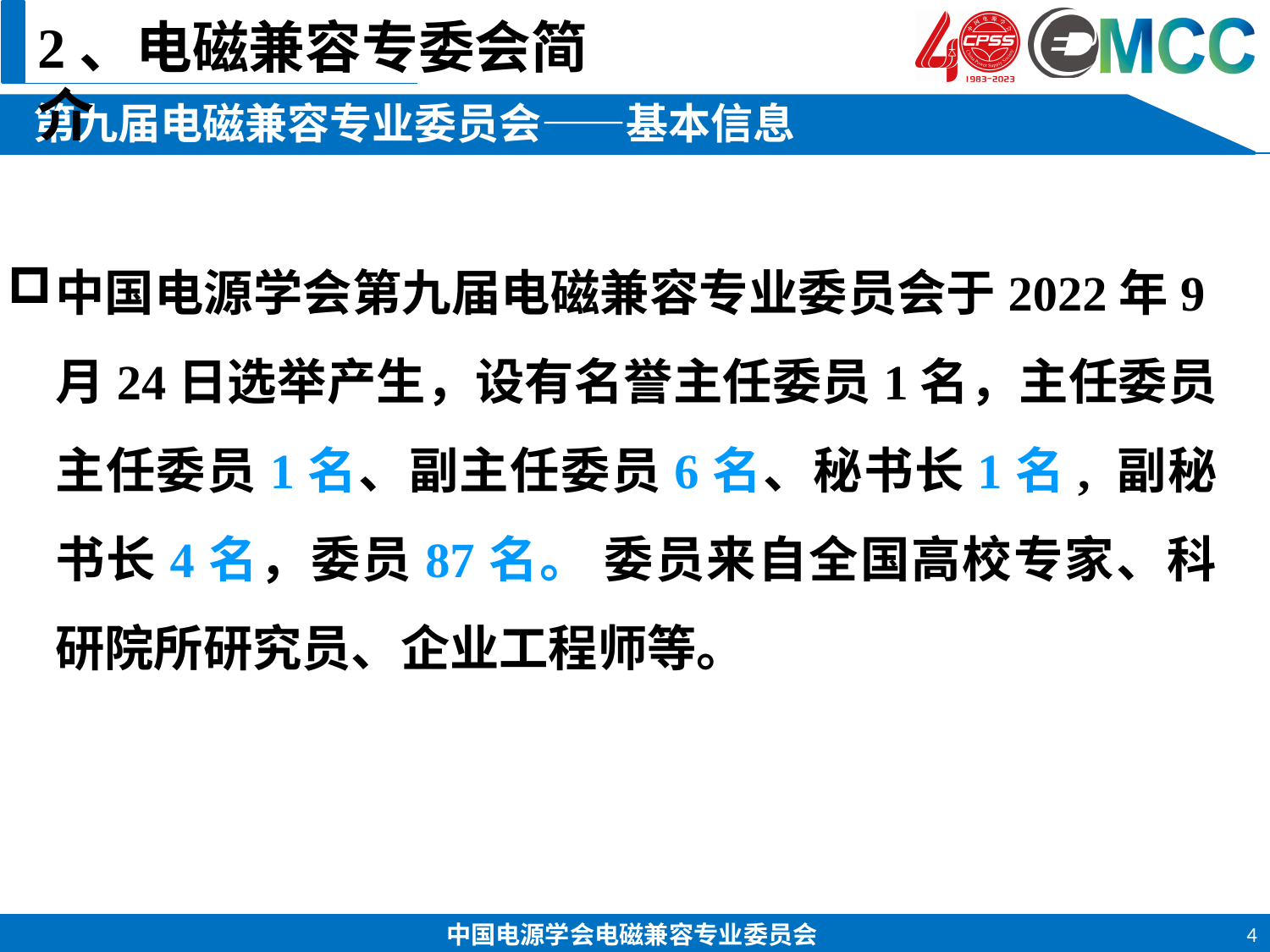

2、电磁兼容专委会简介
第九届电磁兼容专业委员会——基本信息
中国电源学会第九届电磁兼容专业委员会于2022年9月24日选举产生，设有名誉主任委员1名，主任委员主任委员1名、副主任委员6名、秘书长1名, 副秘书长4名，委员87名。 委员来自全国高校专家、科研院所研究员、企业工程师等。
4